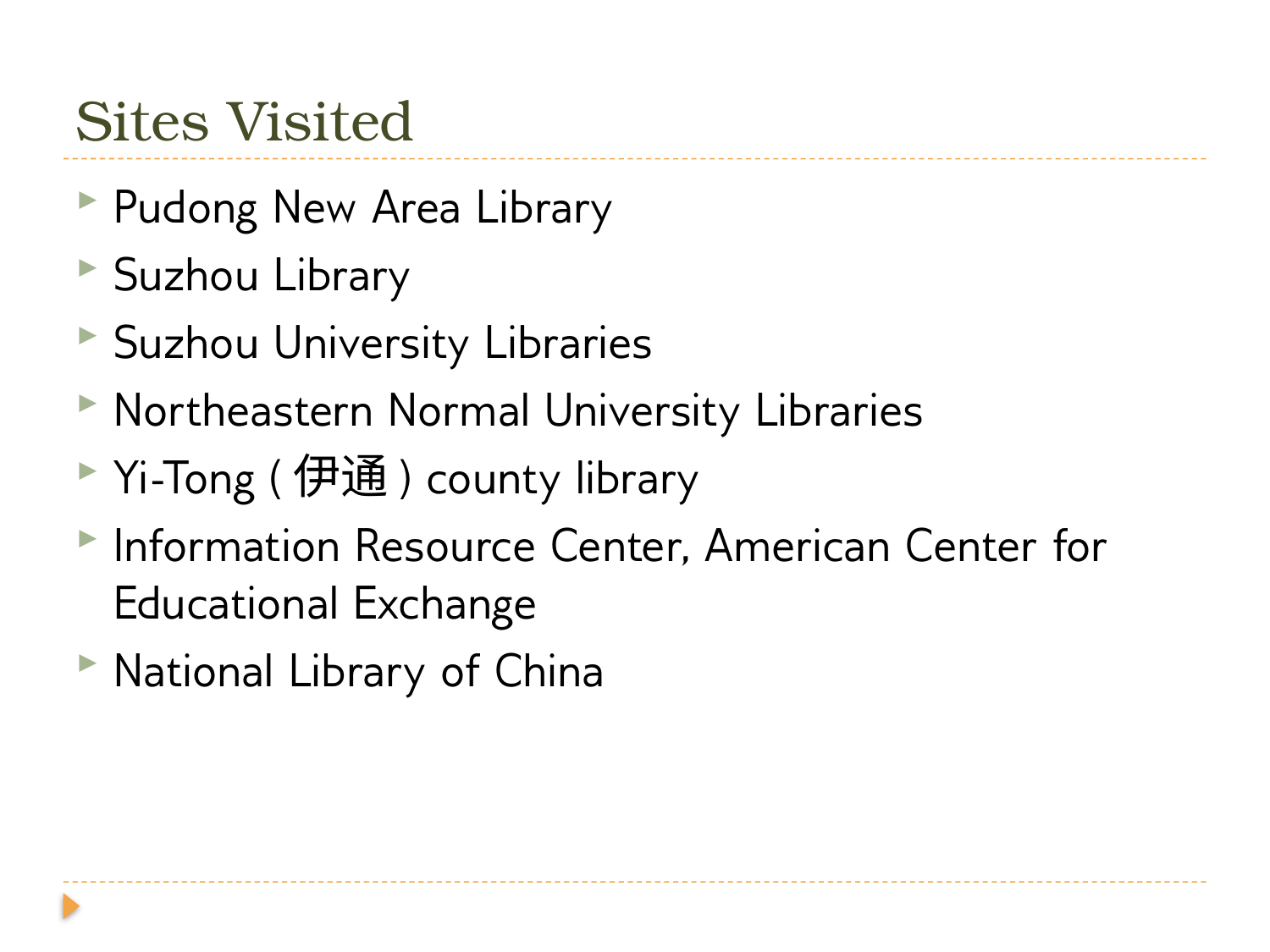

# Sites Visited
Pudong New Area Library
Suzhou Library
Suzhou University Libraries
Northeastern Normal University Libraries
Yi-Tong (伊通) county library
Information Resource Center, American Center for Educational Exchange
National Library of China